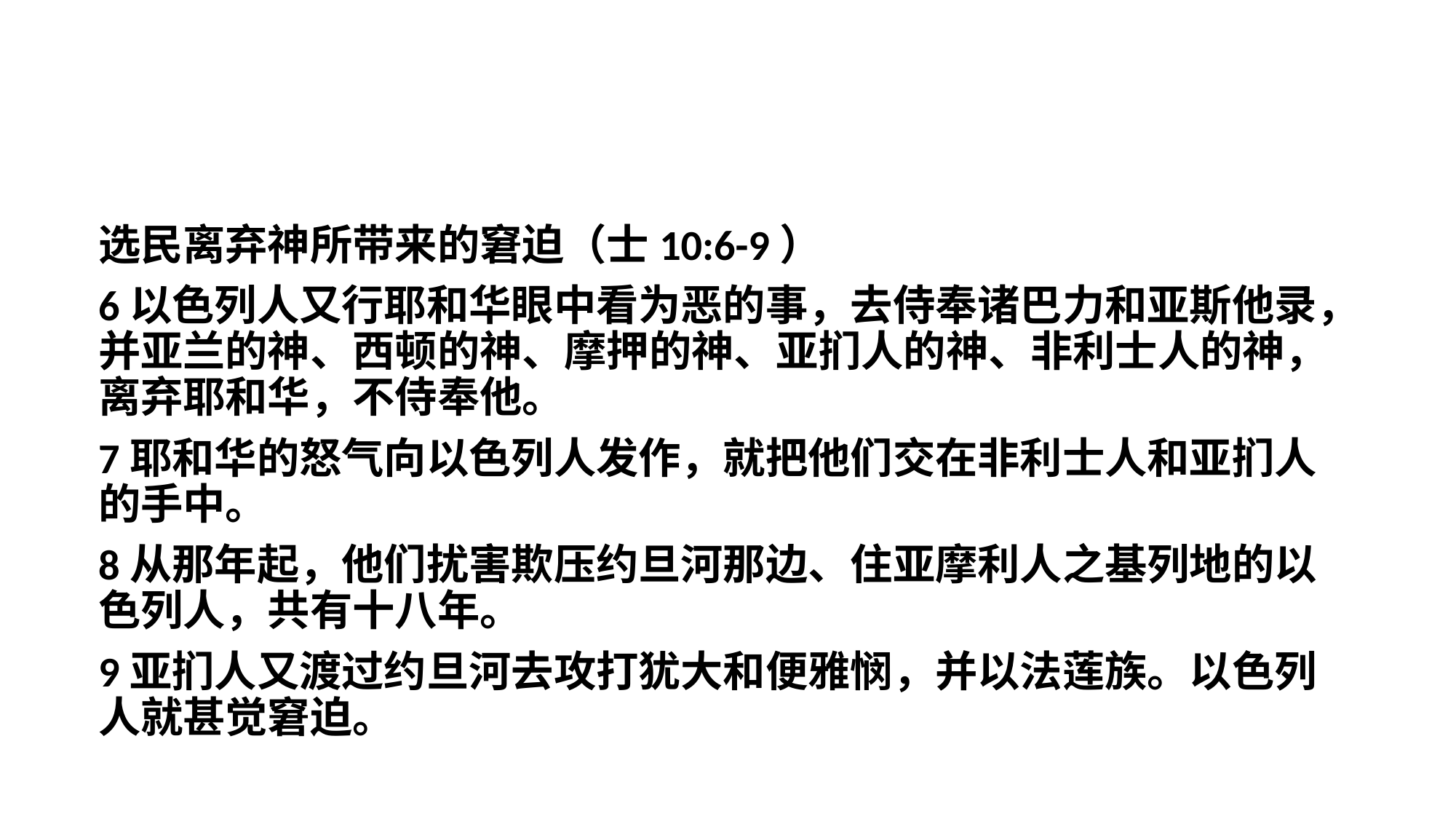

选民离弃神所带来的窘迫（士10:6-9）
6以色列人又行耶和华眼中看为恶的事，去侍奉诸巴力和亚斯他录，并亚兰的神、西顿的神、摩押的神、亚扪人的神、非利士人的神，离弃耶和华，不侍奉他。
7耶和华的怒气向以色列人发作，就把他们交在非利士人和亚扪人的手中。
8从那年起，他们扰害欺压约旦河那边、住亚摩利人之基列地的以色列人，共有十八年。
9亚扪人又渡过约旦河去攻打犹大和便雅悯，并以法莲族。以色列人就甚觉窘迫。